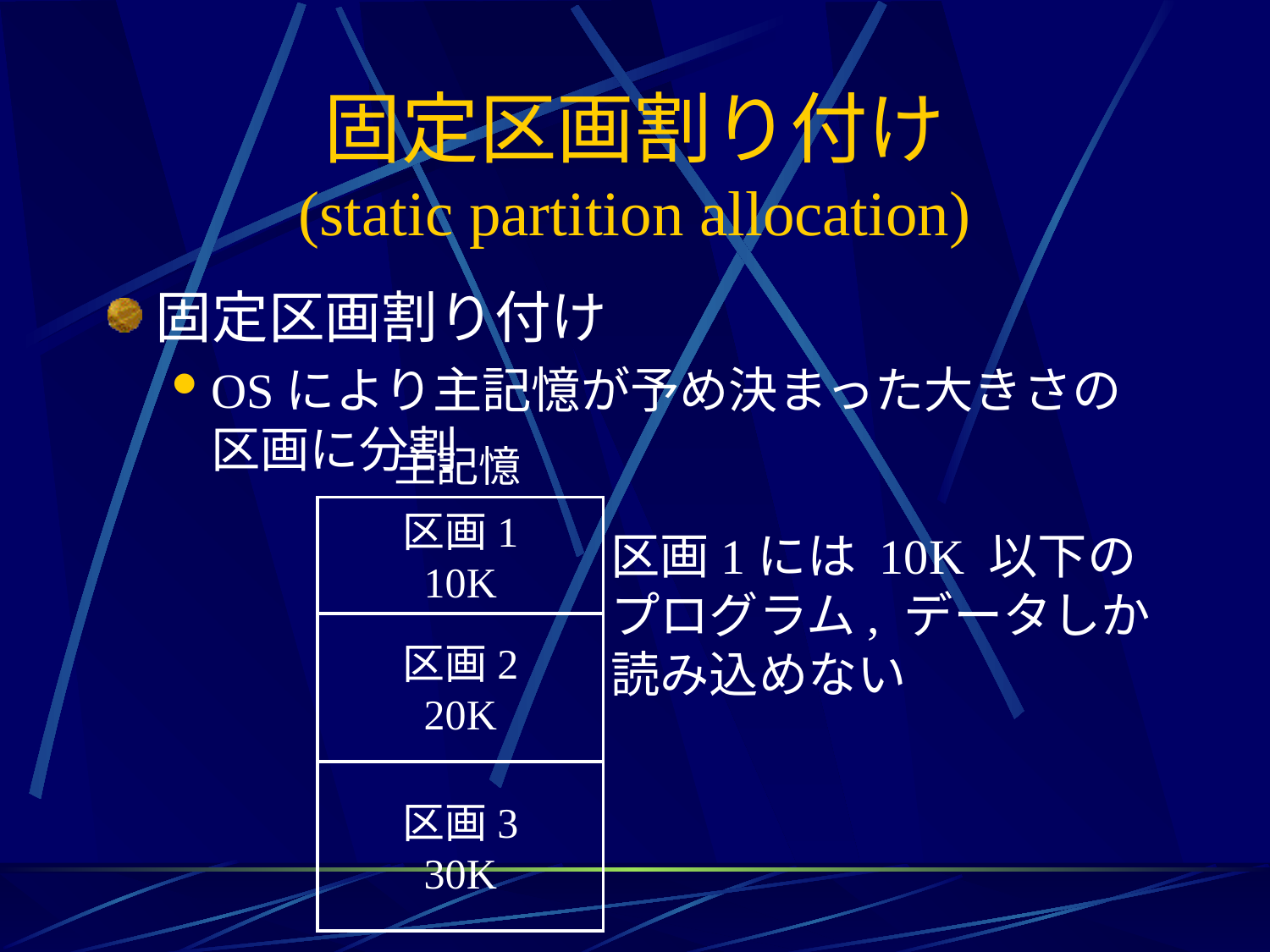

# 固定区画割り付け (static partition allocation)
固定区画割り付け
OSにより主記憶が予め決まった大きさの区画に分割
主記憶

区画1
10K
区画1には 10K 以下の
プログラム, データしか
読み込めない
区画2
20K
区画3
30K